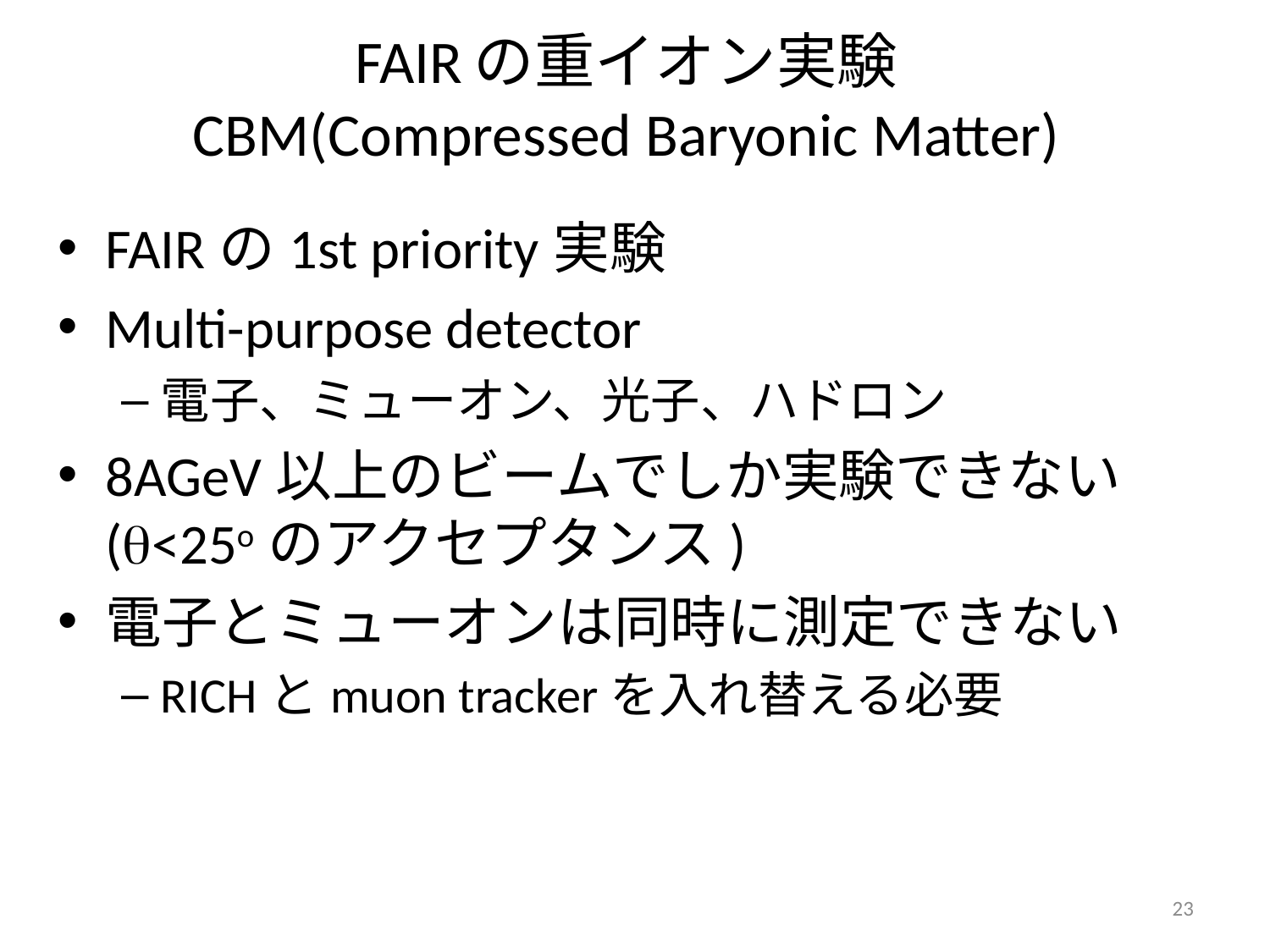

# FAIRの重イオン実験 CBM(Compressed Baryonic Matter)
FAIRの1st priority実験
Multi-purpose detector
電子、ミューオン、光子、ハドロン
8AGeV以上のビームでしか実験できない(θ<25oのアクセプタンス)
電子とミューオンは同時に測定できない
RICHとmuon trackerを入れ替える必要

23